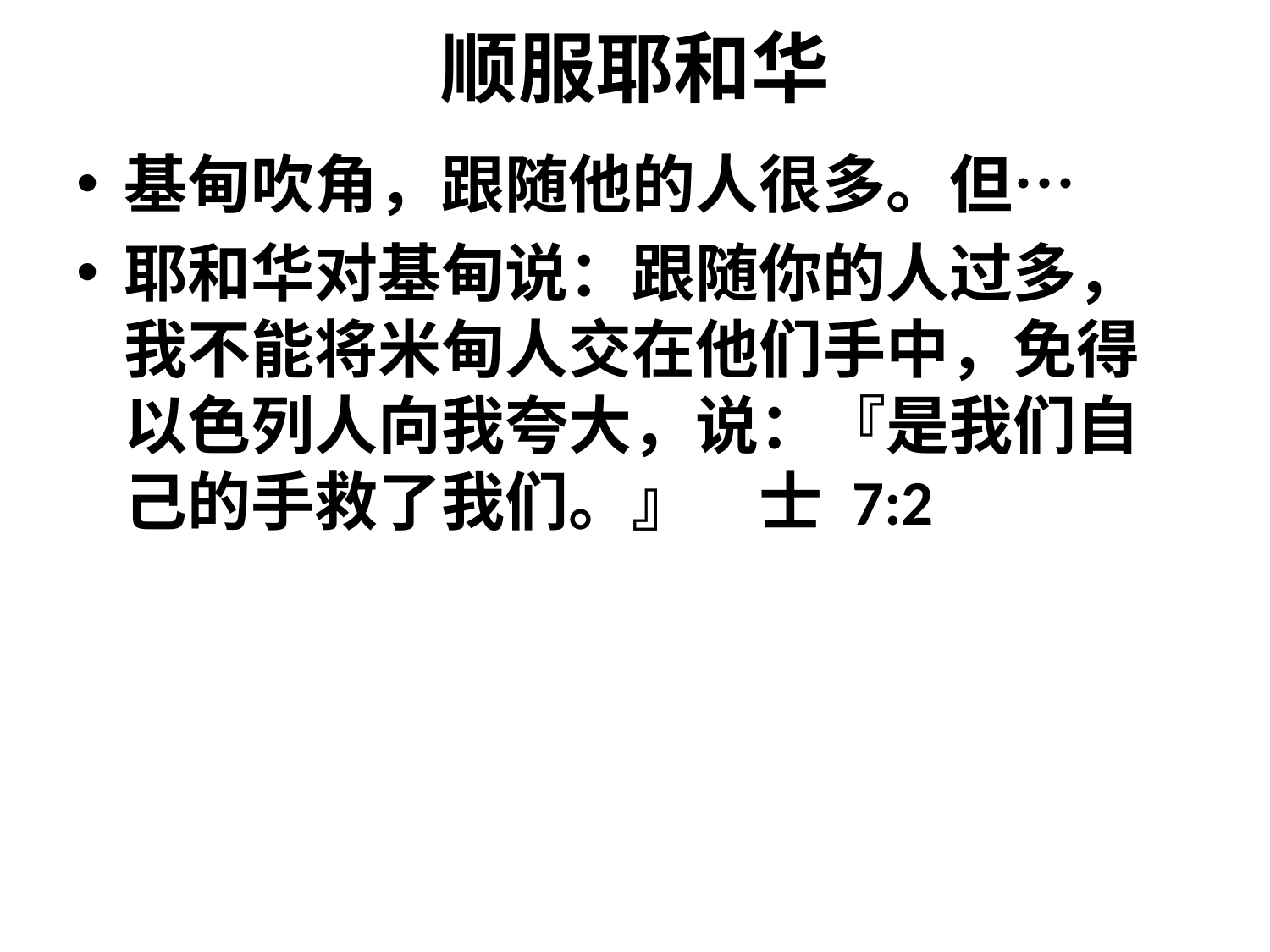

# 顺服耶和华
基甸吹角，跟随他的人很多。但…
耶和华对基甸说：跟随你的人过多，我不能将米甸人交在他们手中，免得以色列人向我夸大，说：『是我们自己的手救了我们。』 	士 7:2